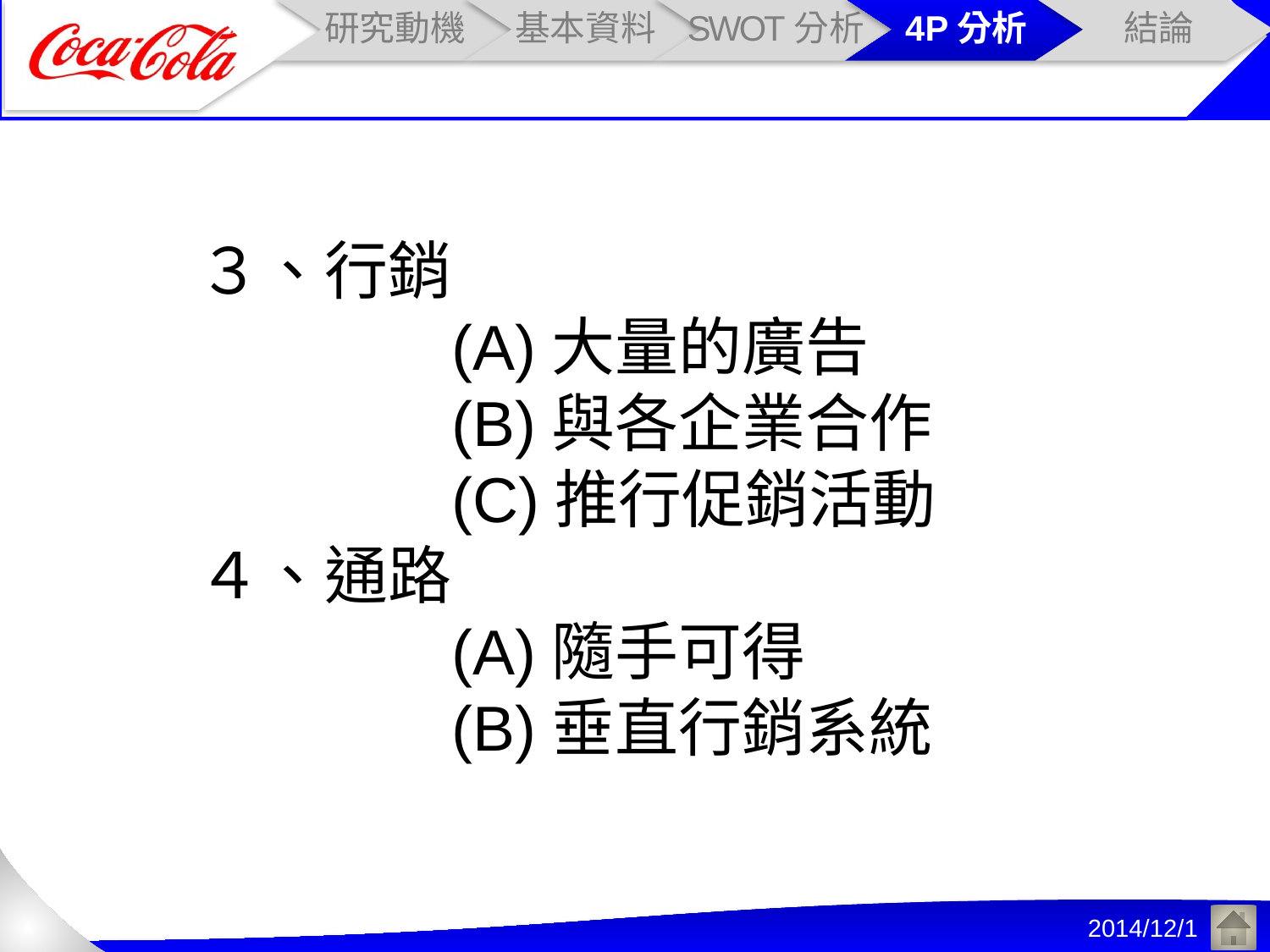

３、行銷
(A)大量的廣告
(B)與各企業合作
(C)推行促銷活動
４、通路
(A)隨手可得
(B)垂直行銷系統